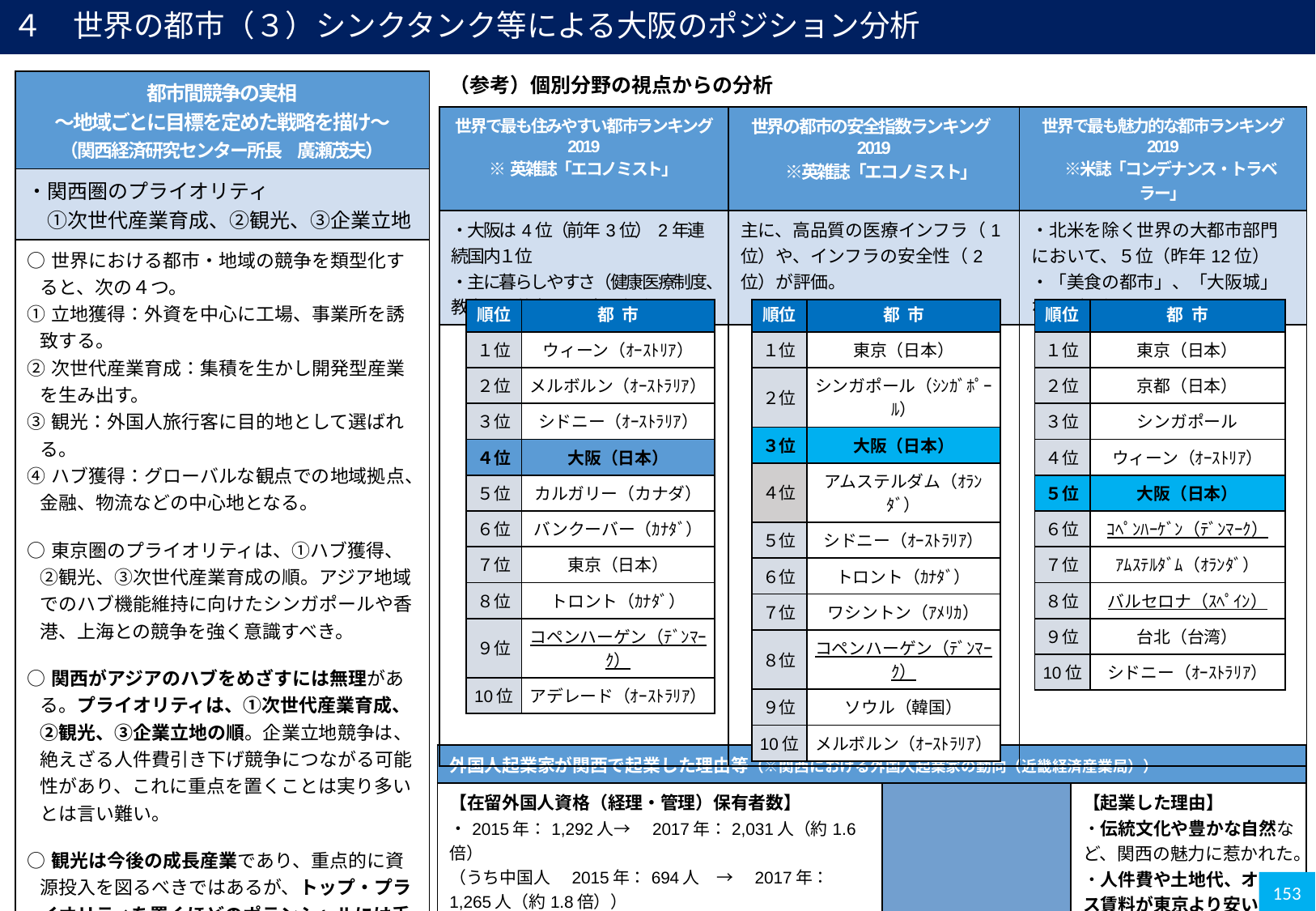

４　世界の都市（３）シンクタンク等による大阪のポジション分析
（参考）個別分野の視点からの分析
| 都市間競争の実相 〜地域ごとに目標を定めた戦略を描け〜 （関西経済研究センター所長　廣瀬茂夫） |
| --- |
| ・関西圏のプライオリティ 　①次世代産業育成、②観光、③企業立地 |
| ○世界における都市・地域の競争を類型化すると、次の４つ。 ①立地獲得：外資を中心に工場、事業所を誘致する。 ②次世代産業育成：集積を生かし開発型産業を生み出す。 ③観光：外国人旅行客に目的地として選ばれる。 ④ハブ獲得：グローバルな観点での地域拠点、金融、物流などの中心地となる。 ○東京圏のプライオリティは、①ハブ獲得、②観光、③次世代産業育成の順。アジア地域でのハブ機能維持に向けたシンガポールや香港、上海との競争を強く意識すべき。 ○関西がアジアのハブをめざすには無理がある。プライオリティは、①次世代産業育成、②観光、③企業立地の順。企業立地競争は、絶えざる人件費引き下げ競争につながる可能性があり、これに重点を置くことは実り多いとは言い難い。 ○観光は今後の成長産業であり、重点的に資源投入を図るべきではあるが、トップ・プライオリティを置くほどのポテンシャルには乏しい。 ※次世代産業育成の都市として、シリコンバレー等に加えて、ワシントン州立大学を擁する「シアトル周辺」等をあげている。 |
| 世界で最も住みやすい都市ランキング 2019 ※英雑誌「エコノミスト」 | 世界の都市の安全指数ランキング2019 　※英雑誌「エコノミスト」 | 世界で最も魅力的な都市ランキング 2019 　※米誌「コンデナンス・トラベラー」 |
| --- | --- | --- |
| ・大阪は4位（前年3位）2年連続国内１位 ・主に暮らしやすさ（健康医療制度、教育、公共交通など）が評価 | 主に、高品質の医療インフラ（1位）や、インフラの安全性（2位）が評価。 | ・北米を除く世界の大都市部門において、５位（昨年12位） ・「美食の都市」、「大阪城」などが評価 |
|  |  |  |
| 順位 | 都 市 |
| --- | --- |
| １位 | ウィーン（ｵｰｽﾄﾘｱ） |
| ２位 | メルボルン（ｵｰｽﾄﾗﾘｱ） |
| ３位 | シドニー（ｵｰｽﾄﾗﾘｱ） |
| ４位 | 大阪（日本） |
| ５位 | カルガリー（カナダ） |
| ６位 | バンクーバー（ｶﾅﾀﾞ） |
| ７位 | 東京（日本） |
| ８位 | トロント（ｶﾅﾀﾞ） |
| ９位 | コペンハーゲン（ﾃﾞﾝﾏｰｸ） |
| 10位 | アデレード（ｵｰｽﾄﾗﾘｱ） |
| 順位 | 都 市 |
| --- | --- |
| １位 | 東京（日本） |
| ２位 | シンガポール（ｼﾝｶﾞﾎﾟｰﾙ） |
| ３位 | 大阪（日本） |
| ４位 | アムステルダム（ｵﾗﾝﾀﾞ） |
| ５位 | シドニー（ｵｰｽﾄﾗﾘｱ） |
| ６位 | トロント（ｶﾅﾀﾞ） |
| ７位 | ワシントン（ｱﾒﾘｶ） |
| ８位 | コペンハーゲン（ﾃﾞﾝﾏｰｸ） |
| ９位 | ソウル（韓国） |
| 10位 | メルボルン（ｵｰｽﾄﾗﾘｱ） |
| 順位 | 都 市 |
| --- | --- |
| １位 | 東京（日本） |
| ２位 | 京都（日本） |
| ３位 | シンガポール |
| ４位 | ウィーン（ｵｰｽﾄﾘｱ） |
| ５位 | 大阪（日本） |
| ６位 | ｺﾍﾟﾝﾊｰｹﾞﾝ（ﾃﾞﾝﾏｰｸ） |
| ７位 | ｱﾑｽﾃﾙﾀﾞﾑ（ｵﾗﾝﾀﾞ） |
| ８位 | バルセロナ（ｽﾍﾟｲﾝ） |
| ９位 | 台北（台湾） |
| 10位 | シドニー（ｵｰｽﾄﾗﾘｱ） |
| 外国人起業家が関西で起業した理由等（※関西における外国人起業家の動向（近畿経済産業局）） |  |  |  |
| --- | --- | --- | --- |
| 【在留外国人資格（経理・管理）保有者数】 ・2015年：1,292人→　2017年：2,031人（約1.6倍） （うち中国人　2015年：694人　→　2017年：1,265人（約1.8倍）） |  | 【起業した理由】 ・伝統文化や豊かな自然など、関西の魅力に惹かれた。 ・人件費や土地代、オフィス賃料が東京より安い。 ・人材確保に際して、留学生の多さがメリット。街がコンパクト。 |  |
153